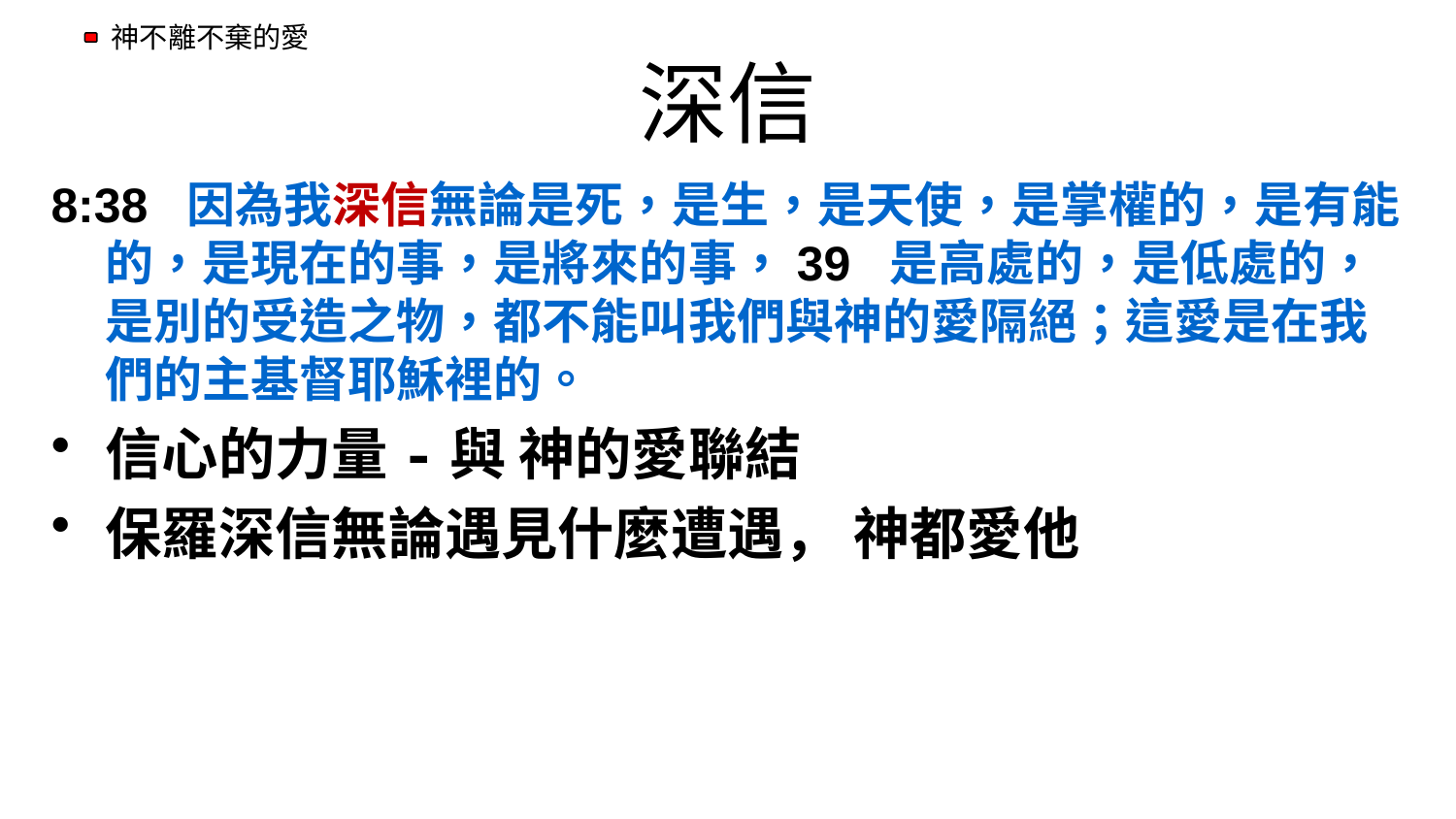

# 深信
8:38  因為我深信無論是死，是生，是天使，是掌權的，是有能的，是現在的事，是將來的事，39  是高處的，是低處的，是別的受造之物，都不能叫我們與神的愛隔絕；這愛是在我們的主基督耶穌裡的。
信心的力量-與 神的愛聯結
保羅深信無論遇見什麼遭遇， 神都愛他